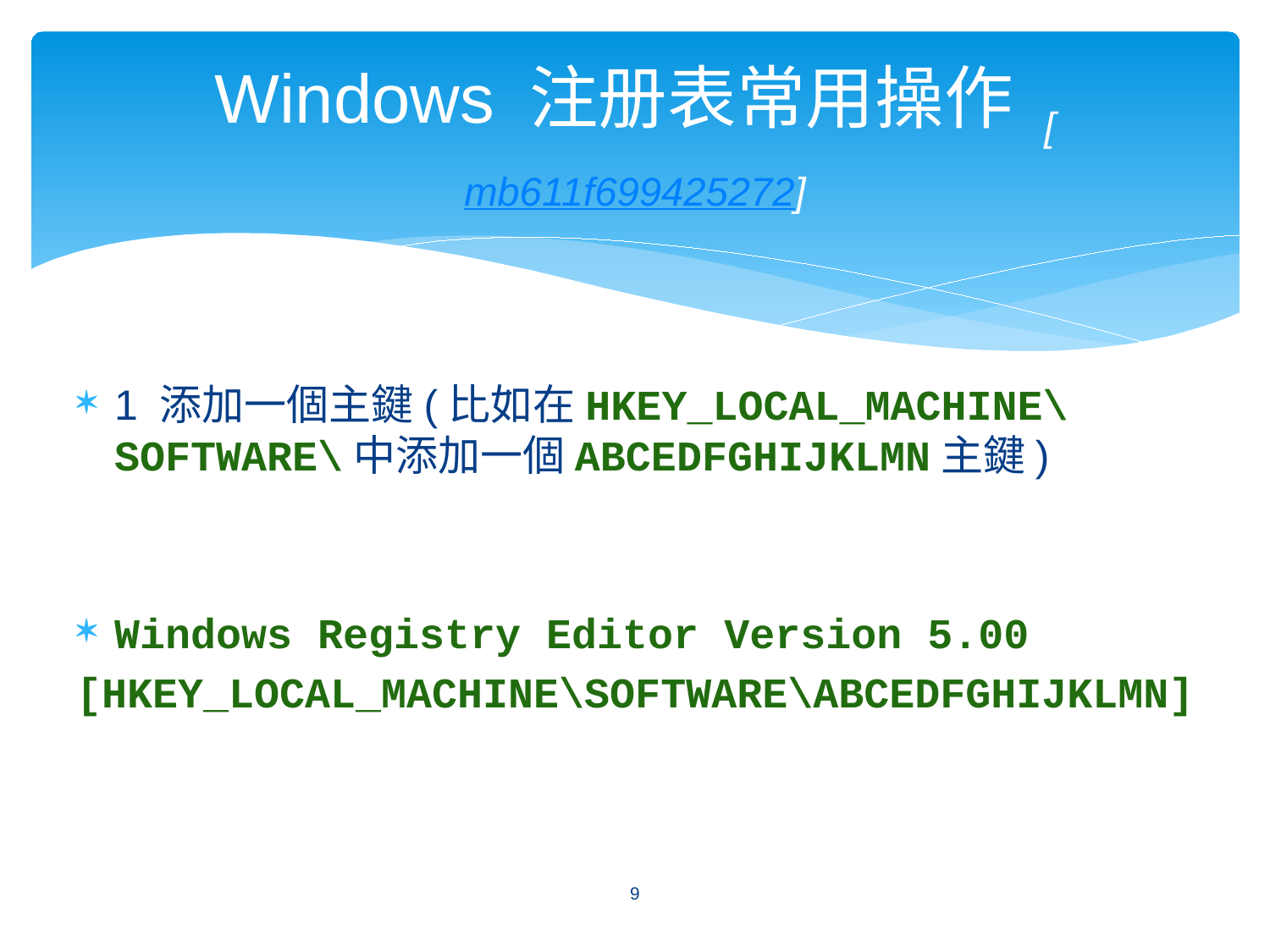

# Windows 注册表常用操作 [mb611f699425272]
1 添加一個主鍵(比如在HKEY_LOCAL_MACHINE\SOFTWARE\中添加一個ABCEDFGHIJKLMN主鍵)

Windows Registry Editor Version 5.00
[HKEY_LOCAL_MACHINE\SOFTWARE\ABCEDFGHIJKLMN]
9